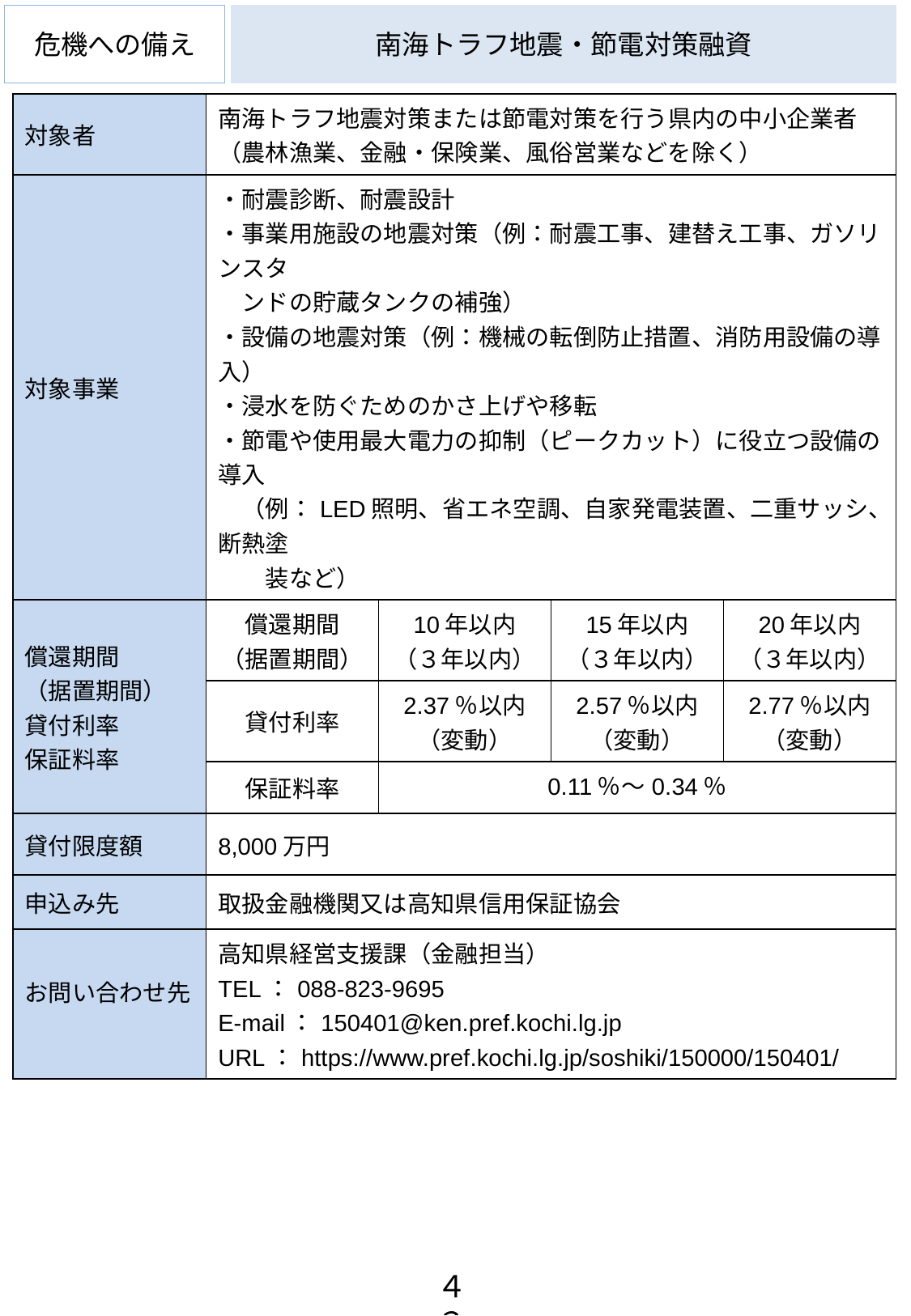

危機への備え
# 南海トラフ地震・節電対策融資
| 対象者 | 南海トラフ地震対策または節電対策を行う県内の中小企業者（農林漁業、金融・保険業、風俗営業などを除く） |  |  |  |
| --- | --- | --- | --- | --- |
| 対象事業 | ・耐震診断、耐震設計 ・事業用施設の地震対策（例：耐震工事、建替え工事、ガソリンスタ 　ンドの貯蔵タンクの補強） ・設備の地震対策（例：機械の転倒防止措置、消防用設備の導入） ・浸水を防ぐためのかさ上げや移転 ・節電や使用最大電力の抑制（ピークカット）に役立つ設備の導入　 　（例：LED照明、省エネ空調、自家発電装置、二重サッシ、断熱塗 　　装など） |  |  |  |
| 償還期間 （据置期間） 貸付利率 保証料率 | 償還期間 （据置期間） | 10年以内 （３年以内） | 15年以内 （３年以内） | 20年以内 （３年以内） |
|  | 貸付利率 | 2.37％以内 （変動） | 2.57％以内 （変動） | 2.77％以内 （変動） |
|  | 保証料率 | 0.11％～0.34％ |  |  |
| 貸付限度額 | 8,000万円 |  |  |  |
| 申込み先 | 取扱金融機関又は高知県信用保証協会 |  |  |  |
| お問い合わせ先 | 高知県経営支援課（金融担当）　 TEL：088-823-9695 E-mail：150401@ken.pref.kochi.lg.jp URL：https://www.pref.kochi.lg.jp/soshiki/150000/150401/ |  |  |  |
支援策のページのURLの記載をお願いします。作成していない場合は、課のURLの記載をお願いします。
４３